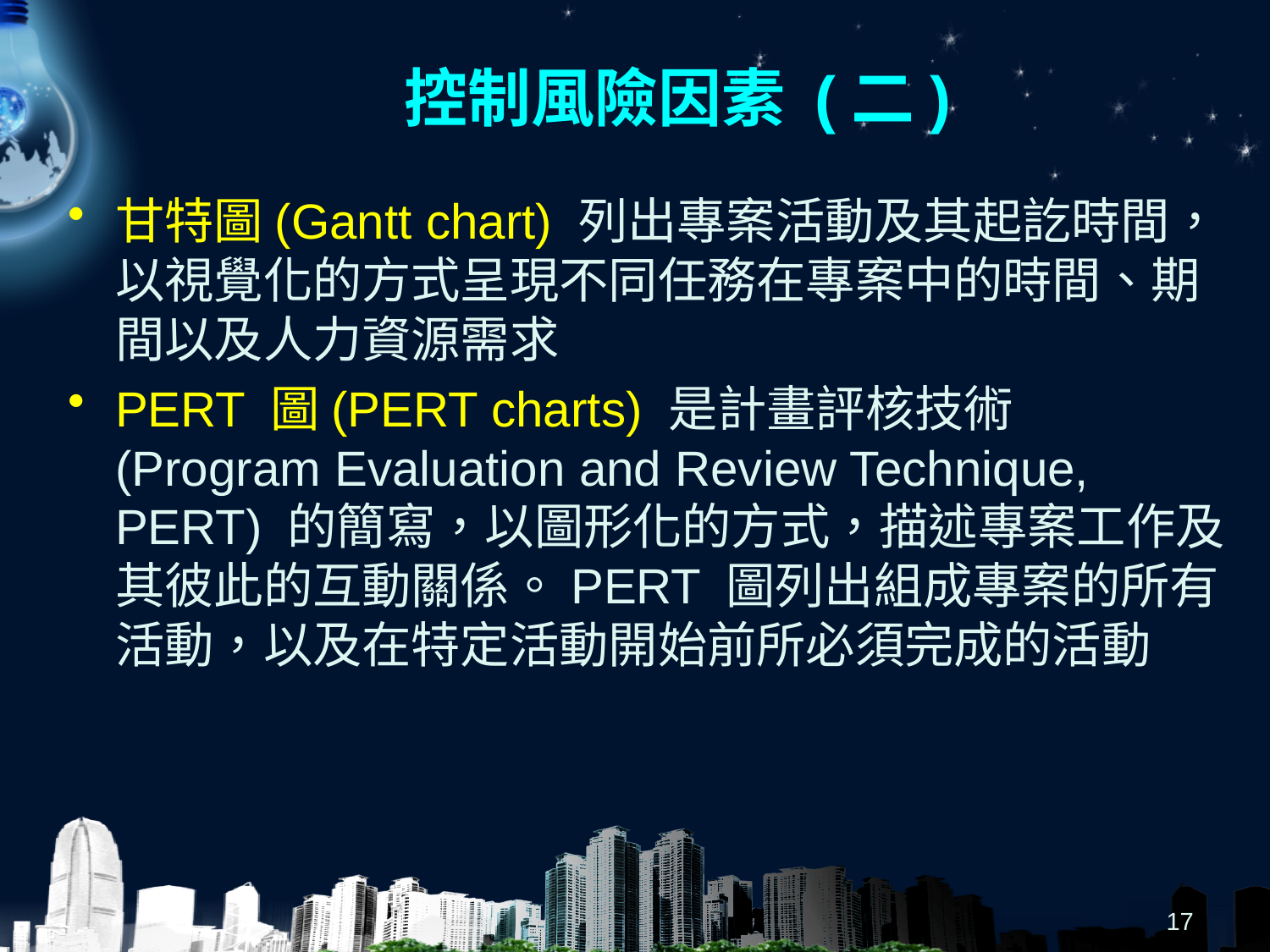

# 控制風險因素 (二)
甘特圖(Gantt chart) 列出專案活動及其起訖時間，以視覺化的方式呈現不同任務在專案中的時間、期間以及人力資源需求
PERT 圖(PERT charts) 是計畫評核技術(Program Evaluation and Review Technique, PERT) 的簡寫，以圖形化的方式，描述專案工作及其彼此的互動關係。PERT 圖列出組成專案的所有活動，以及在特定活動開始前所必須完成的活動
17